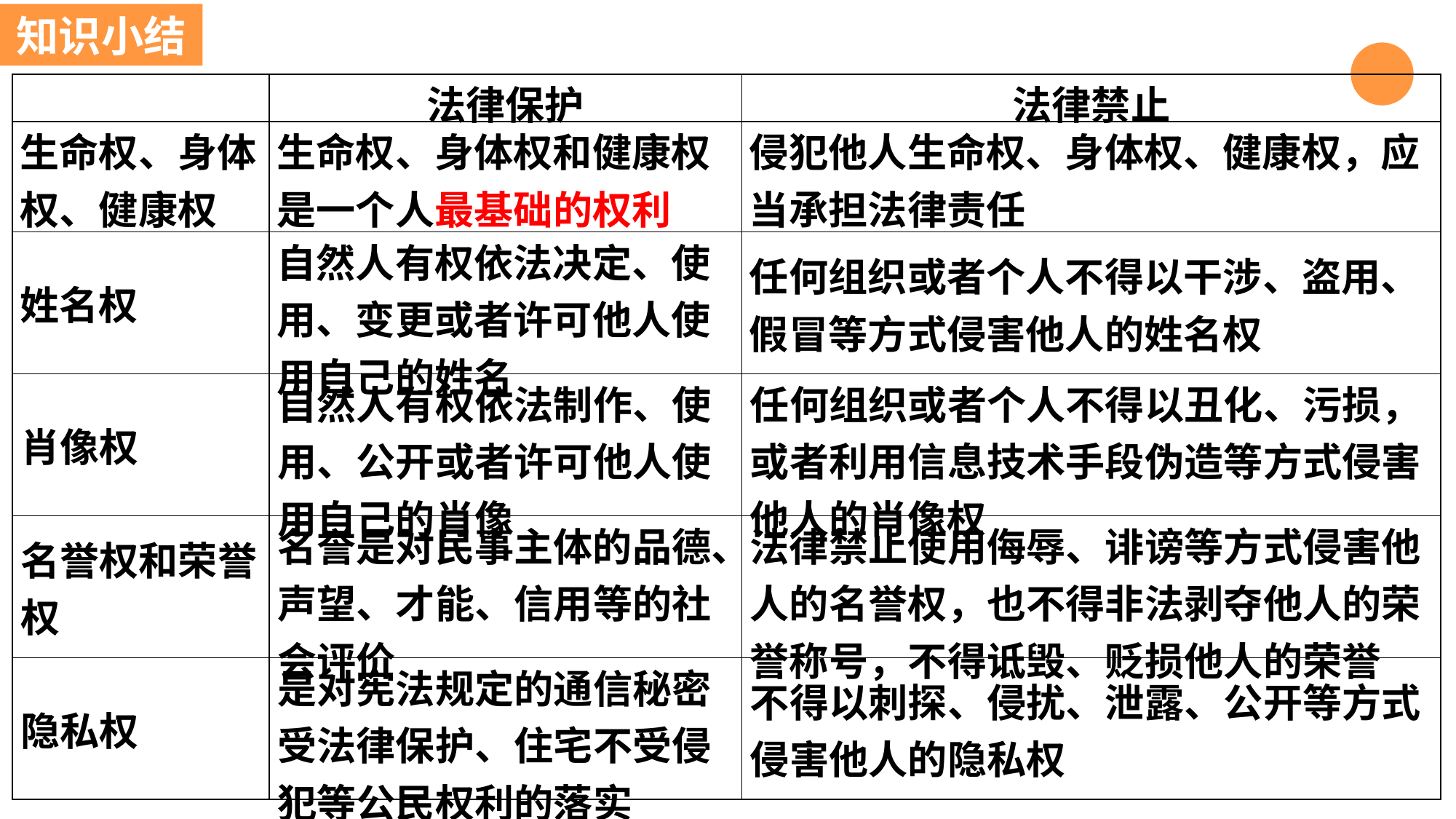

知识小结

|  | 法律保护 | 法律禁止 |
| --- | --- | --- |
| 生命权、身体权、健康权 | 生命权、身体权和健康权是一个人最基础的权利 | 侵犯他人生命权、身体权、健康权，应当承担法律责任 |
| 姓名权 | 自然人有权依法决定、使用、变更或者许可他人使用自己的姓名 | 任何组织或者个人不得以干涉、盗用、假冒等方式侵害他人的姓名权 |
| 肖像权 | 自然人有权依法制作、使用、公开或者许可他人使用自己的肖像 | 任何组织或者个人不得以丑化、污损，或者利用信息技术手段伪造等方式侵害他人的肖像权 |
| 名誉权和荣誉权 | 名誉是对民事主体的品德、声望、才能、信用等的社会评价 | 法律禁止使用侮辱、诽谤等方式侵害他人的名誉权，也不得非法剥夺他人的荣誉称号，不得诋毁、贬损他人的荣誉 |
| 隐私权 | 是对宪法规定的通信秘密受法律保护、住宅不受侵犯等公民权利的落实 | 不得以刺探、侵扰、泄露、公开等方式侵害他人的隐私权 |